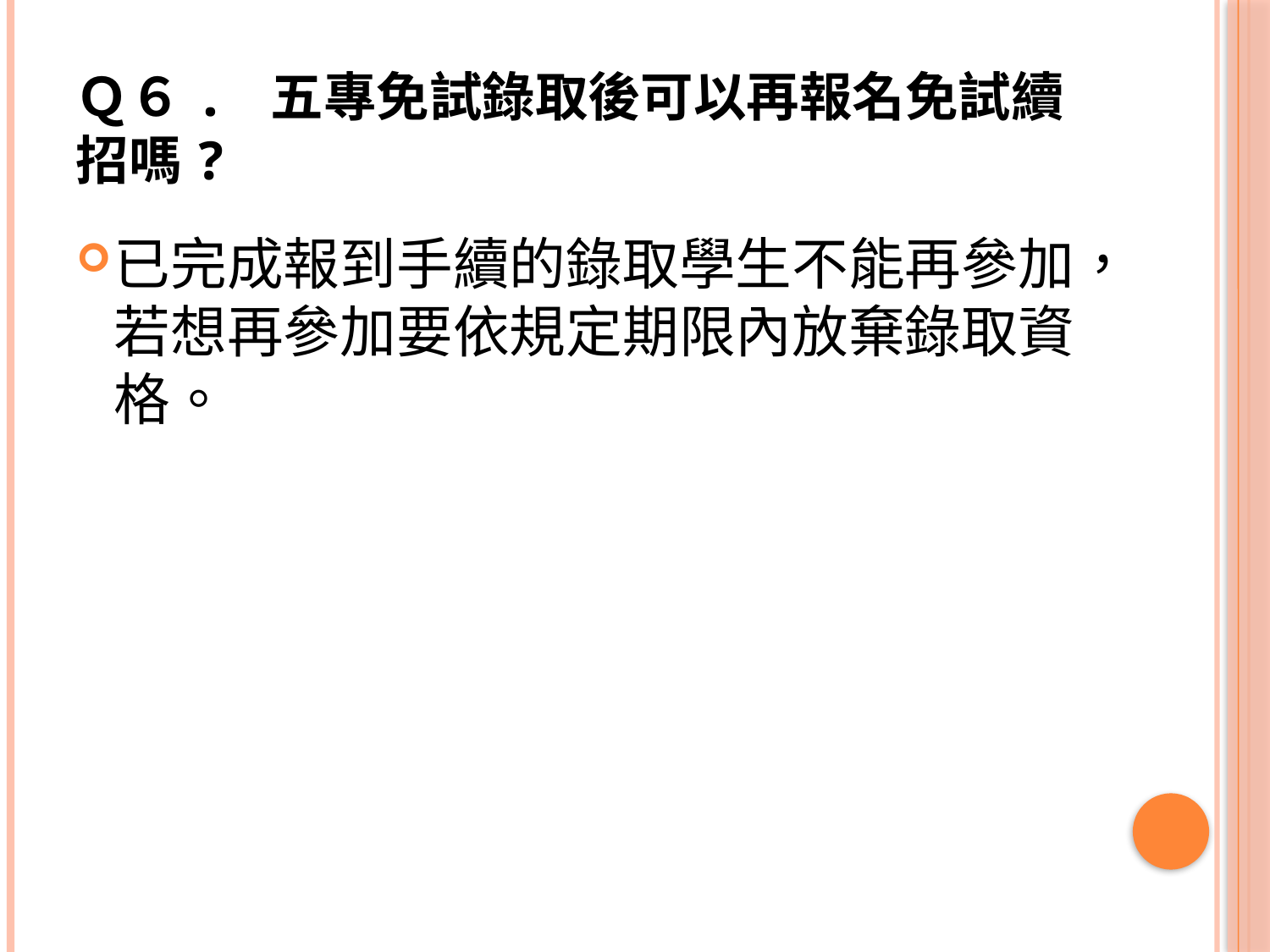

# Ｑ６. 五專免試錄取後可以再報名免試續招嗎?
已完成報到手續的錄取學生不能再參加，若想再參加要依規定期限內放棄錄取資格。